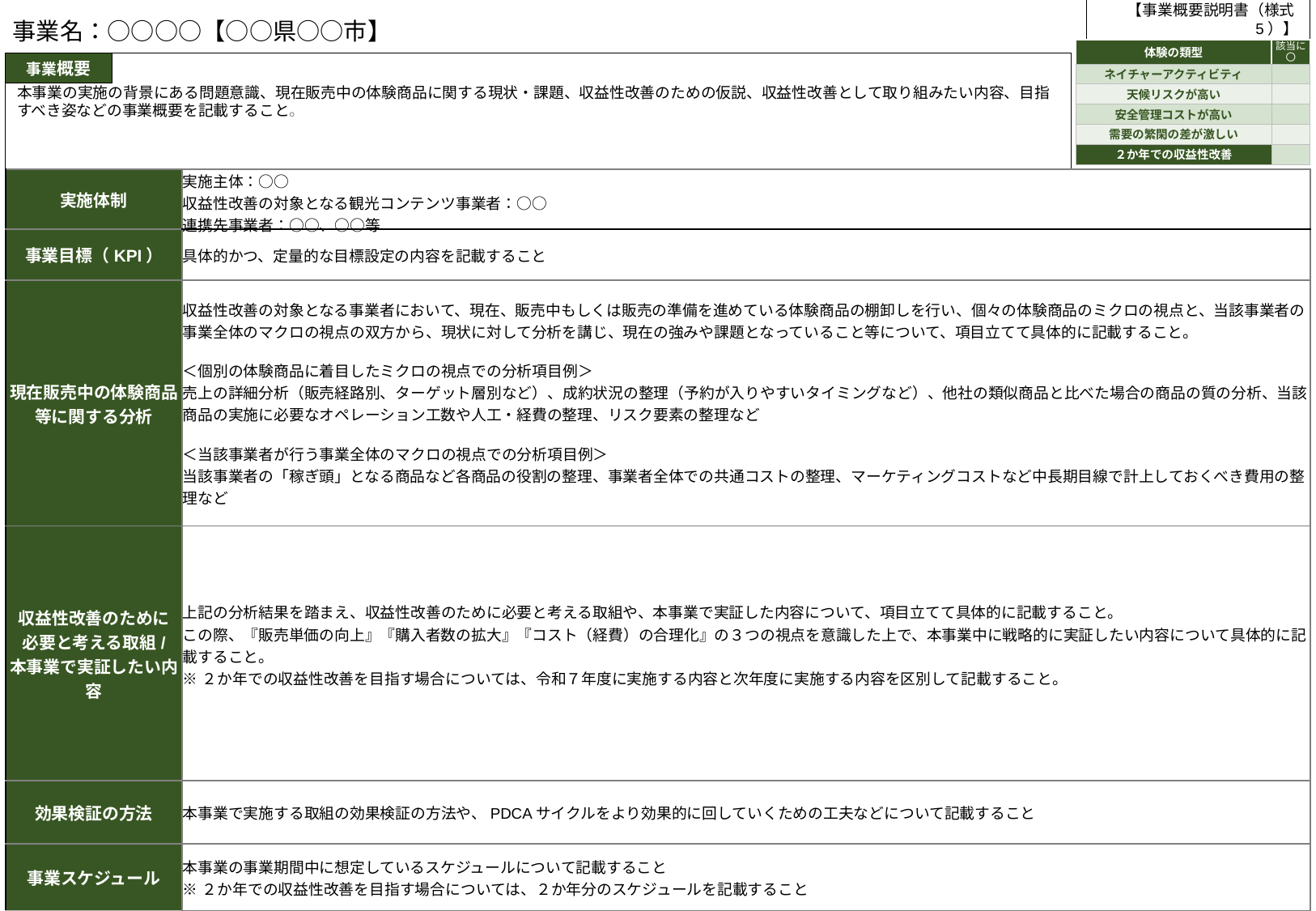

注１：公表される前提で作成してください。注２：実証事業の概要が本事業概要説明書１枚で分かるように簡潔に記載し、適宜、写真等を使用して下さい。
注３：グレーの記入要領等を削除の上、記載してください。フォントサイズは【8ポイント以上】とし、重要な箇所は下線付きの赤字で記載してください。
【事業概要説明書（様式5）】
# 事業名：○○○○【○○県○○市】
| 体験の類型 | 該当に〇 |
| --- | --- |
| ネイチャーアクティビティ |  |
| 天候リスクが高い |  |
| 安全管理コストが高い |  |
| 需要の繁閑の差が激しい |  |
| ２か年での収益性改善 |  |

本事業の実施の背景にある問題意識、現在販売中の体験商品に関する現状・課題、収益性改善のための仮説、収益性改善として取り組みたい内容、目指すべき姿などの事業概要を記載すること。

事業概要
| 実施体制 | 実施主体：○○ 収益性改善の対象となる観光コンテンツ事業者：○○ 連携先事業者：○○、○○等 |
| --- | --- |
| 事業目標（KPI） | 具体的かつ、定量的な目標設定の内容を記載すること |
| 現在販売中の体験商品等に関する分析 | 収益性改善の対象となる事業者において、現在、販売中もしくは販売の準備を進めている体験商品の棚卸しを行い、個々の体験商品のミクロの視点と、当該事業者の事業全体のマクロの視点の双方から、現状に対して分析を講じ、現在の強みや課題となっていること等について、項目立てて具体的に記載すること。 ＜個別の体験商品に着目したミクロの視点での分析項目例＞ 売上の詳細分析（販売経路別、ターゲット層別など）、成約状況の整理（予約が入りやすいタイミングなど）、他社の類似商品と比べた場合の商品の質の分析、当該商品の実施に必要なオペレーション工数や人工・経費の整理、リスク要素の整理など ＜当該事業者が行う事業全体のマクロの視点での分析項目例＞ 当該事業者の「稼ぎ頭」となる商品など各商品の役割の整理、事業者全体での共通コストの整理、マーケティングコストなど中長期目線で計上しておくべき費用の整理など |
| 収益性改善のために 必要と考える取組/ 本事業で実証したい内容 | 上記の分析結果を踏まえ、収益性改善のために必要と考える取組や、本事業で実証した内容について、項目立てて具体的に記載すること。 この際、『販売単価の向上』『購入者数の拡大』『コスト（経費）の合理化』の３つの視点を意識した上で、本事業中に戦略的に実証したい内容について具体的に記載すること。 ※２か年での収益性改善を目指す場合については、令和７年度に実施する内容と次年度に実施する内容を区別して記載すること。 |
| 効果検証の方法 | 本事業で実施する取組の効果検証の方法や、PDCAサイクルをより効果的に回していくための工夫などについて記載すること |
| 事業スケジュール | 本事業の事業期間中に想定しているスケジュールについて記載すること ※２か年での収益性改善を目指す場合については、２か年分のスケジュールを記載すること |